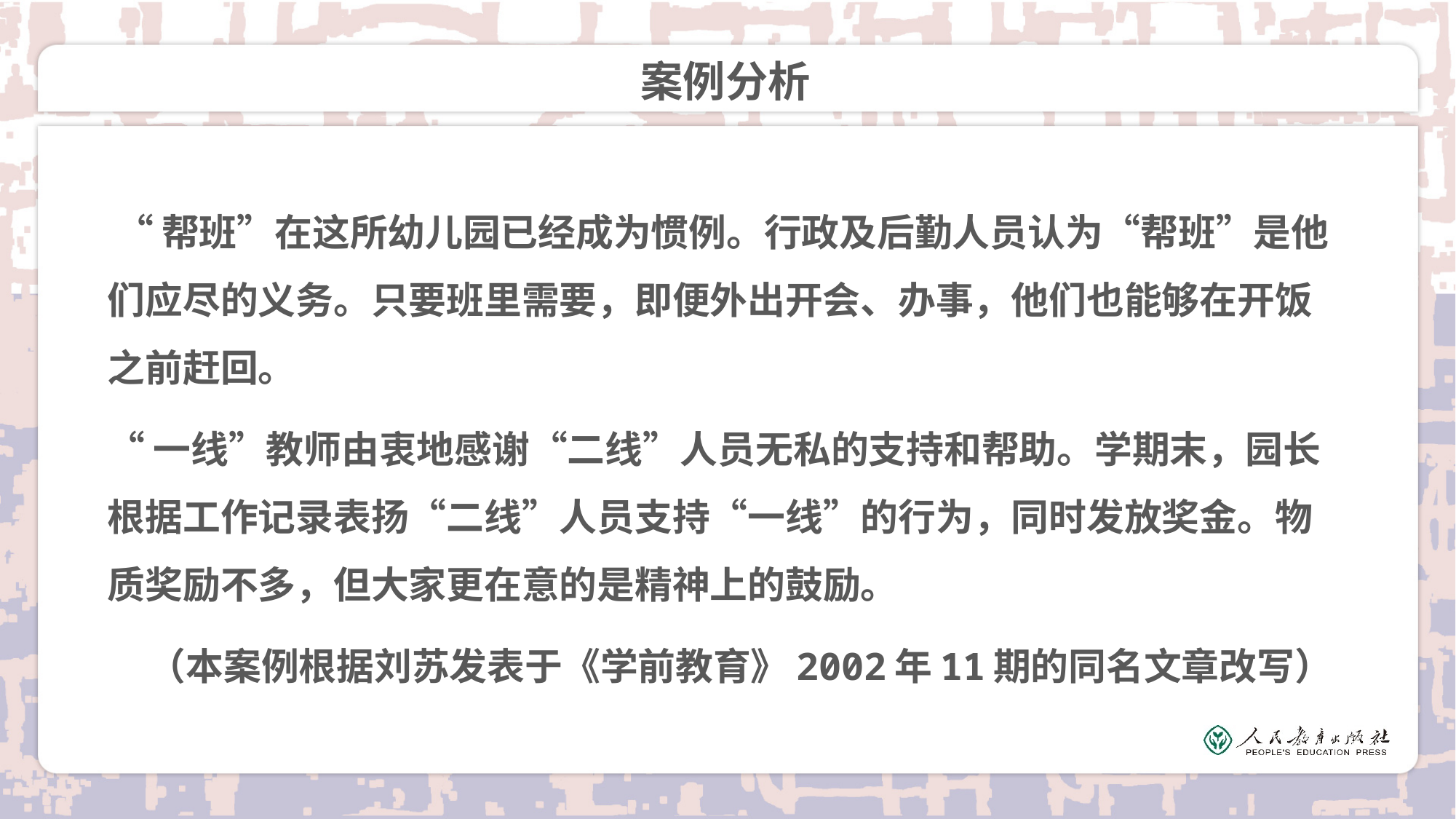

# 案例分析
 “帮班”在这所幼儿园已经成为惯例。行政及后勤人员认为“帮班”是他们应尽的义务。只要班里需要，即便外出开会、办事，他们也能够在开饭之前赶回。
“一线”教师由衷地感谢“二线”人员无私的支持和帮助。学期末，园长根据工作记录表扬“二线”人员支持“一线”的行为，同时发放奖金。物质奖励不多，但大家更在意的是精神上的鼓励。
（本案例根据刘苏发表于《学前教育》2002年11期的同名文章改写）